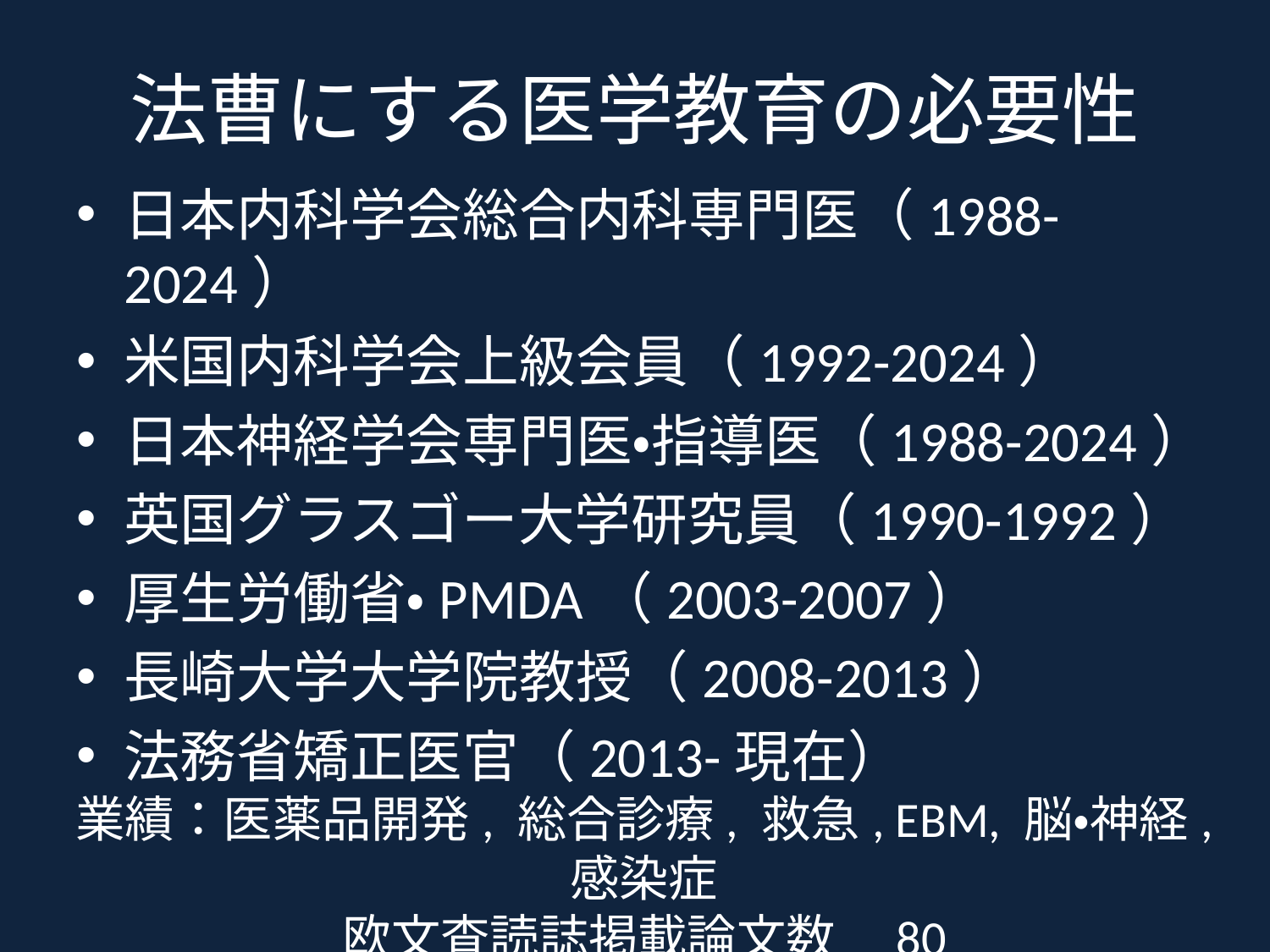

# 法曹にする医学教育の必要性
日本内科学会総合内科専門医（1988-2024）
米国内科学会上級会員（1992-2024）
日本神経学会専門医・指導医（1988-2024）
英国グラスゴー大学研究員（1990-1992）
厚生労働省・PMDA（2003-2007）
長崎大学大学院教授（2008-2013）
法務省矯正医官（2013-現在）
業績：医薬品開発, 総合診療, 救急, EBM, 脳・神経, 感染症
欧文査読誌掲載論文数　80